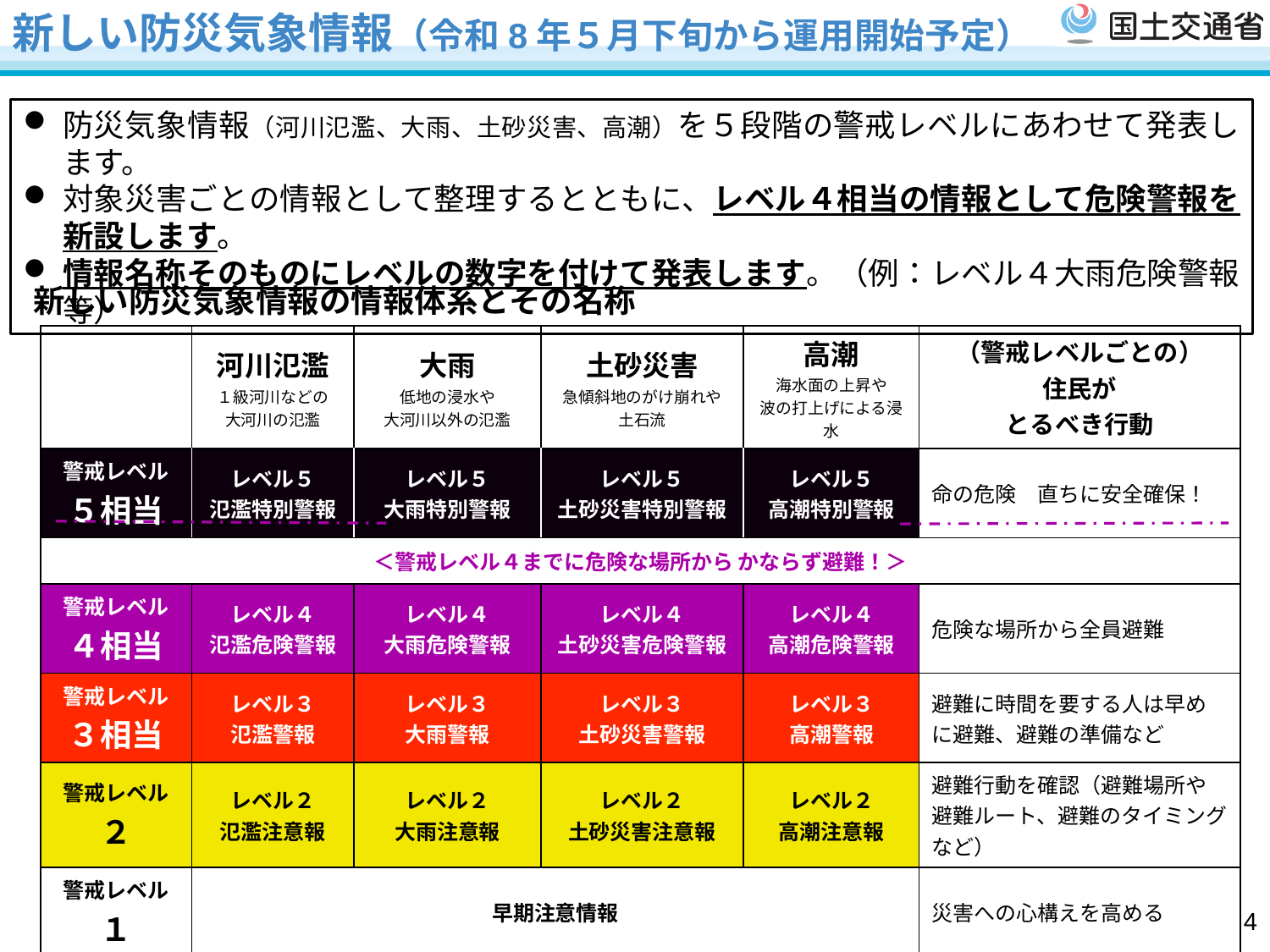

新しい防災気象情報（令和8年５月下旬から運用開始予定）
防災気象情報（河川氾濫、大雨、土砂災害、高潮）を５段階の警戒レベルにあわせて発表します。
対象災害ごとの情報として整理するとともに、レベル４相当の情報として危険警報を新設します。
情報名称そのものにレベルの数字を付けて発表します。（例：レベル４大雨危険警報 等）
新しい防災気象情報の情報体系とその名称
|  | 河川氾濫 １級河川などの 大河川の氾濫 | 大雨 低地の浸水や 大河川以外の氾濫 | 土砂災害 急傾斜地のがけ崩れや 土石流 | 高潮 海水面の上昇や 波の打上げによる浸水 | （警戒レベルごとの） 住民が とるべき行動 |
| --- | --- | --- | --- | --- | --- |
| 警戒レベル ５相当 | レベル５ 氾濫特別警報 | レベル５ 大雨特別警報 | レベル５ 土砂災害特別警報 | レベル５ 高潮特別警報 | 命の危険　直ちに安全確保！ |
| ＜警戒レベル４までに危険な場所から かならず避難！＞ |  |  |  |  |  |
| 警戒レベル ４相当 | レベル４ 氾濫危険警報 | レベル４ 大雨危険警報 | レベル４ 土砂災害危険警報 | レベル４ 高潮危険警報 | 危険な場所から全員避難 |
| 警戒レベル ３相当 | レベル３ 氾濫警報 | レベル３ 大雨警報 | レベル３ 土砂災害警報 | レベル３ 高潮警報 | 避難に時間を要する人は早めに避難、避難の準備など |
| 警戒レベル ２ | レベル２ 氾濫注意報 | レベル２ 大雨注意報 | レベル２ 土砂災害注意報 | レベル２ 高潮注意報 | 避難行動を確認（避難場所や避難ルート、避難のタイミングなど） |
| 警戒レベル １ | 早期注意情報 |  |  |  | 災害への心構えを高める |
4